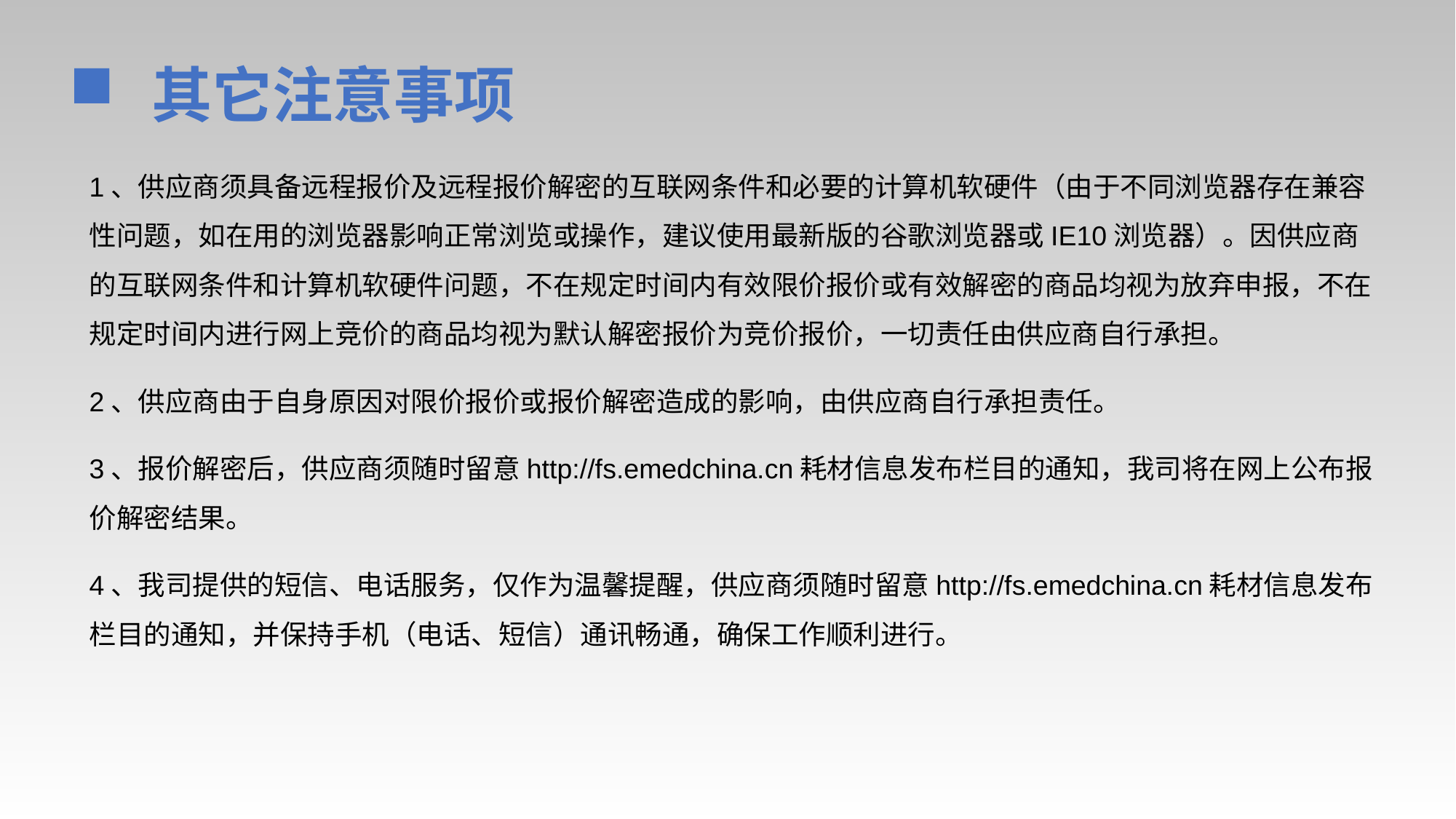

其它注意事项
1、供应商须具备远程报价及远程报价解密的互联网条件和必要的计算机软硬件（由于不同浏览器存在兼容性问题，如在用的浏览器影响正常浏览或操作，建议使用最新版的谷歌浏览器或IE10浏览器）。因供应商的互联网条件和计算机软硬件问题，不在规定时间内有效限价报价或有效解密的商品均视为放弃申报，不在规定时间内进行网上竞价的商品均视为默认解密报价为竞价报价，一切责任由供应商自行承担。
2、供应商由于自身原因对限价报价或报价解密造成的影响，由供应商自行承担责任。
3、报价解密后，供应商须随时留意http://fs.emedchina.cn耗材信息发布栏目的通知，我司将在网上公布报价解密结果。
4、我司提供的短信、电话服务，仅作为温馨提醒，供应商须随时留意http://fs.emedchina.cn耗材信息发布栏目的通知，并保持手机（电话、短信）通讯畅通，确保工作顺利进行。